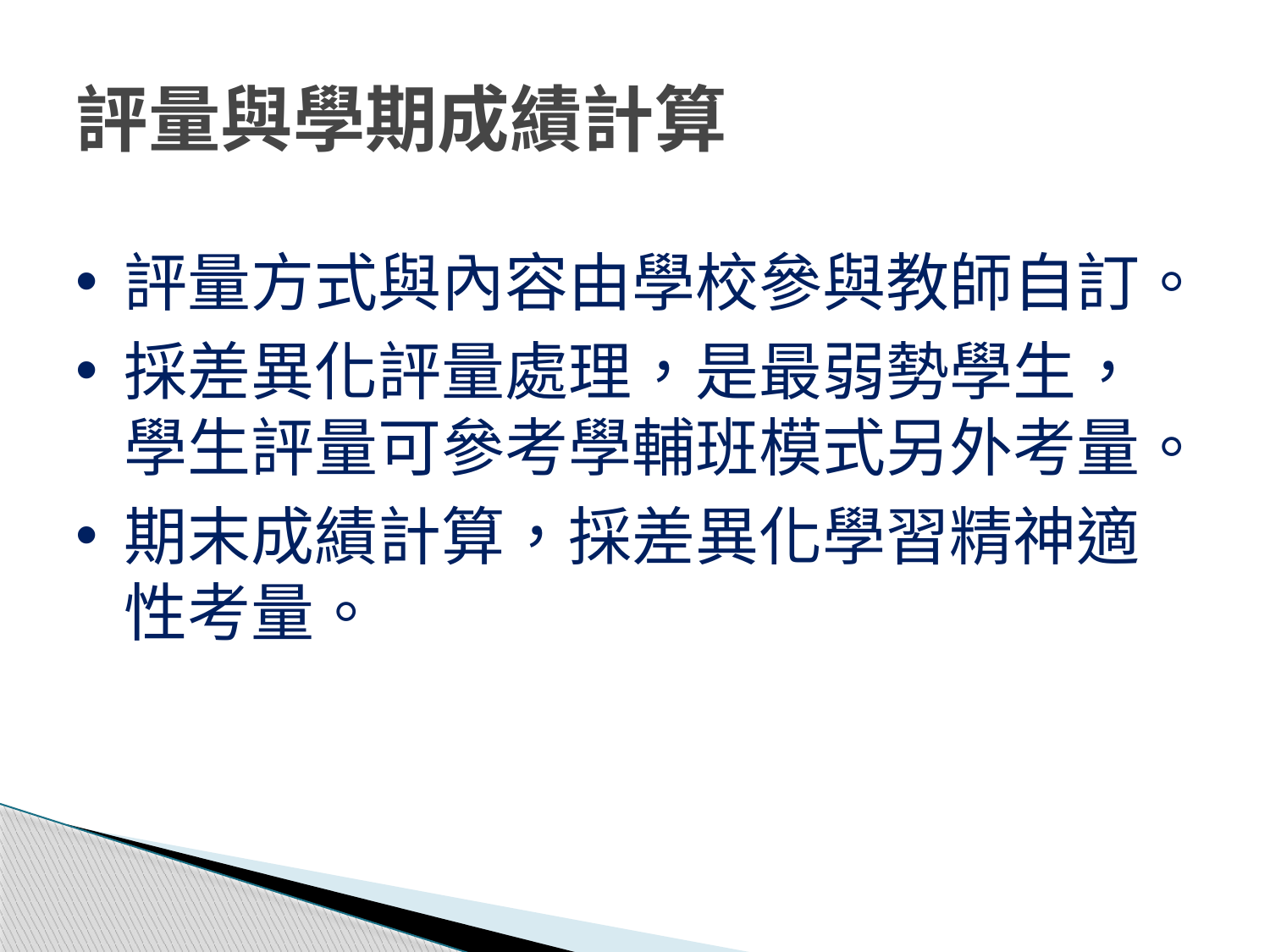

# 評量與學期成績計算
評量方式與內容由學校參與教師自訂。
採差異化評量處理，是最弱勢學生，學生評量可參考學輔班模式另外考量。
期末成績計算，採差異化學習精神適性考量。